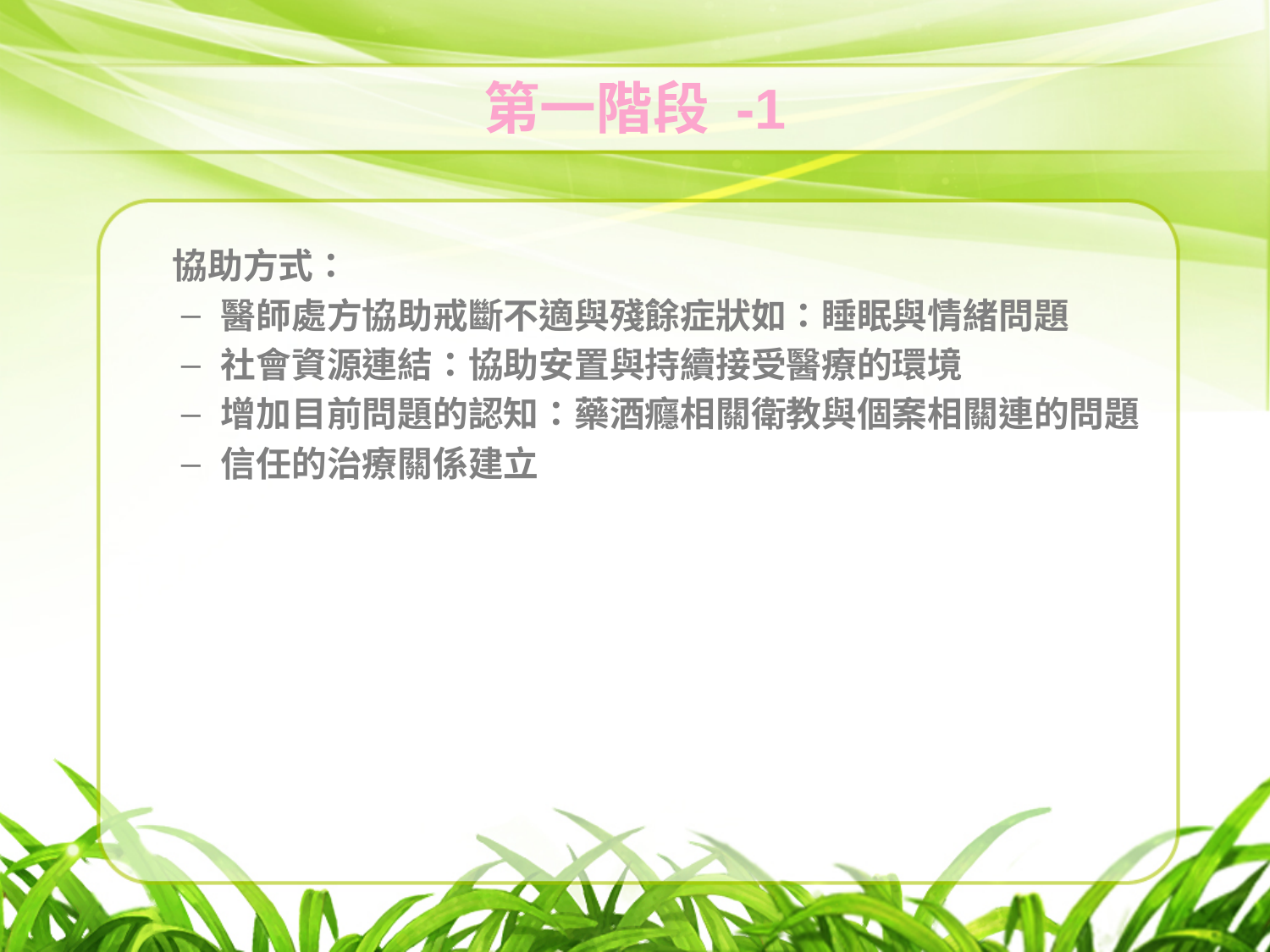

第一階段 -1
協助方式：
醫師處方協助戒斷不適與殘餘症狀如：睡眠與情緒問題
社會資源連結：協助安置與持續接受醫療的環境
增加目前問題的認知：藥酒癮相關衛教與個案相關連的問題
信任的治療關係建立